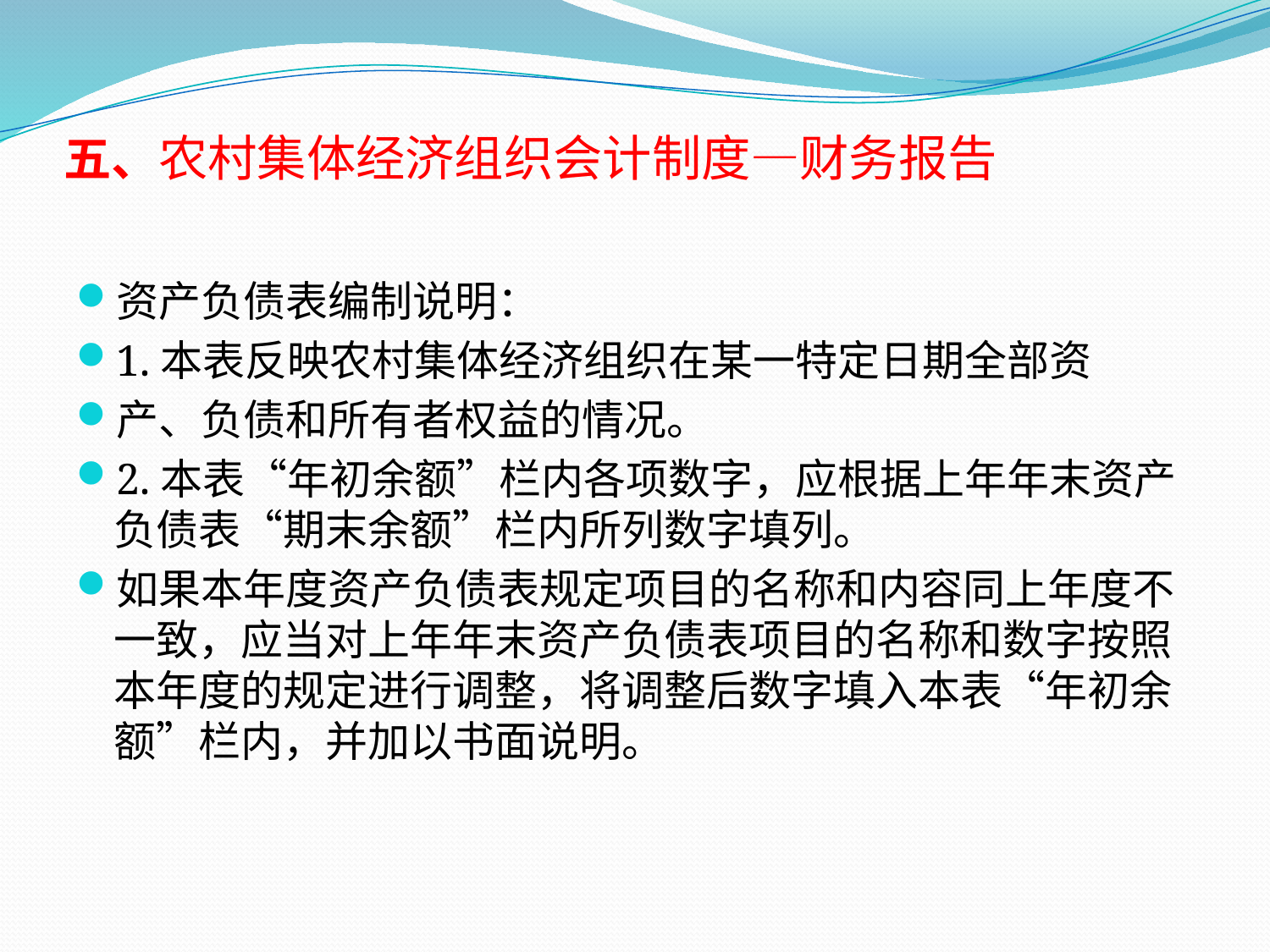

# 五、农村集体经济组织会计制度—财务报告
资产负债表编制说明：
1.本表反映农村集体经济组织在某一特定日期全部资
产、负债和所有者权益的情况。
2.本表“年初余额”栏内各项数字，应根据上年年末资产负债表“期末余额”栏内所列数字填列。
如果本年度资产负债表规定项目的名称和内容同上年度不一致，应当对上年年末资产负债表项目的名称和数字按照本年度的规定进行调整，将调整后数字填入本表“年初余额”栏内，并加以书面说明。